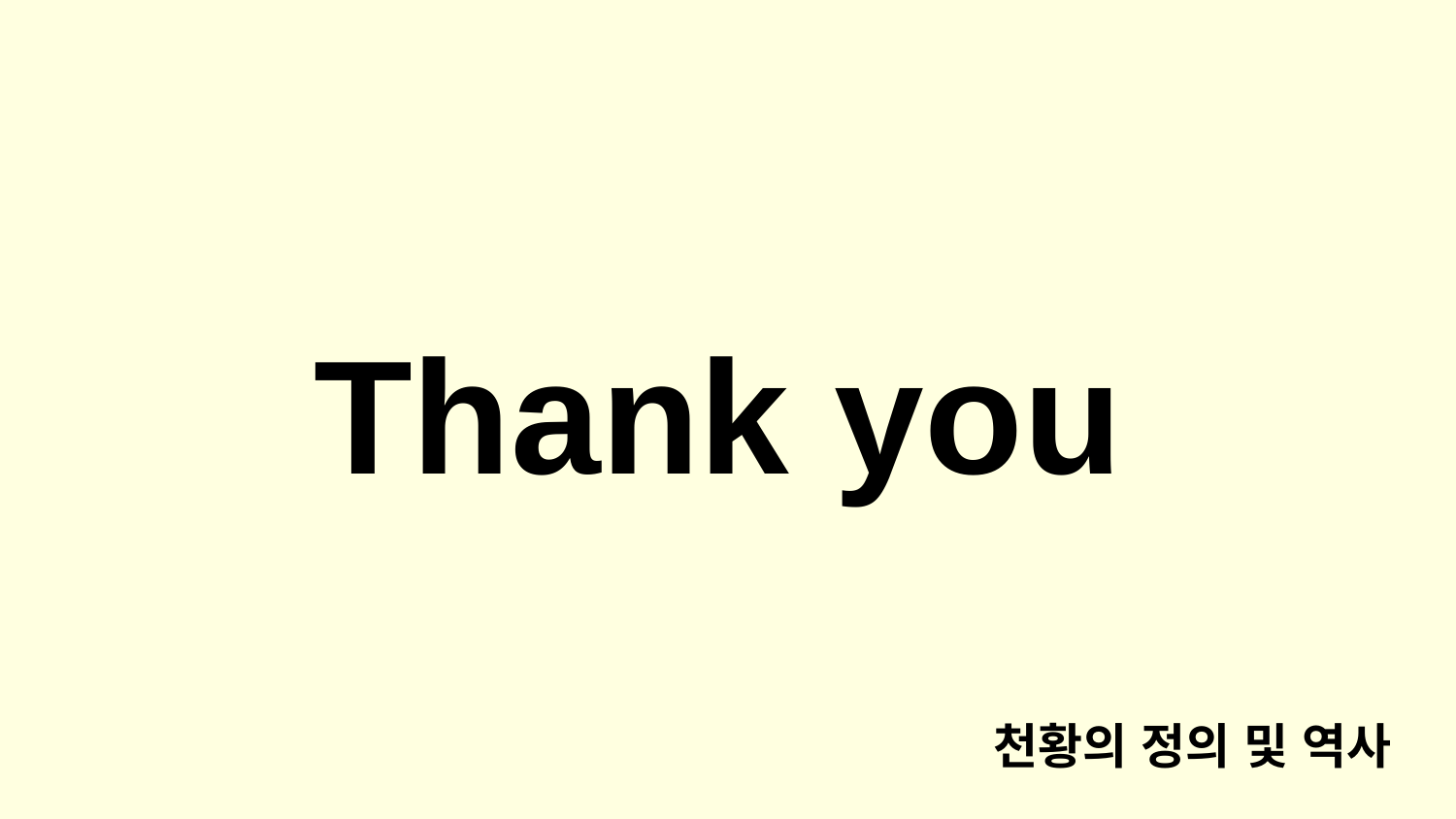

# Thank you
천황의 정의 및 역사